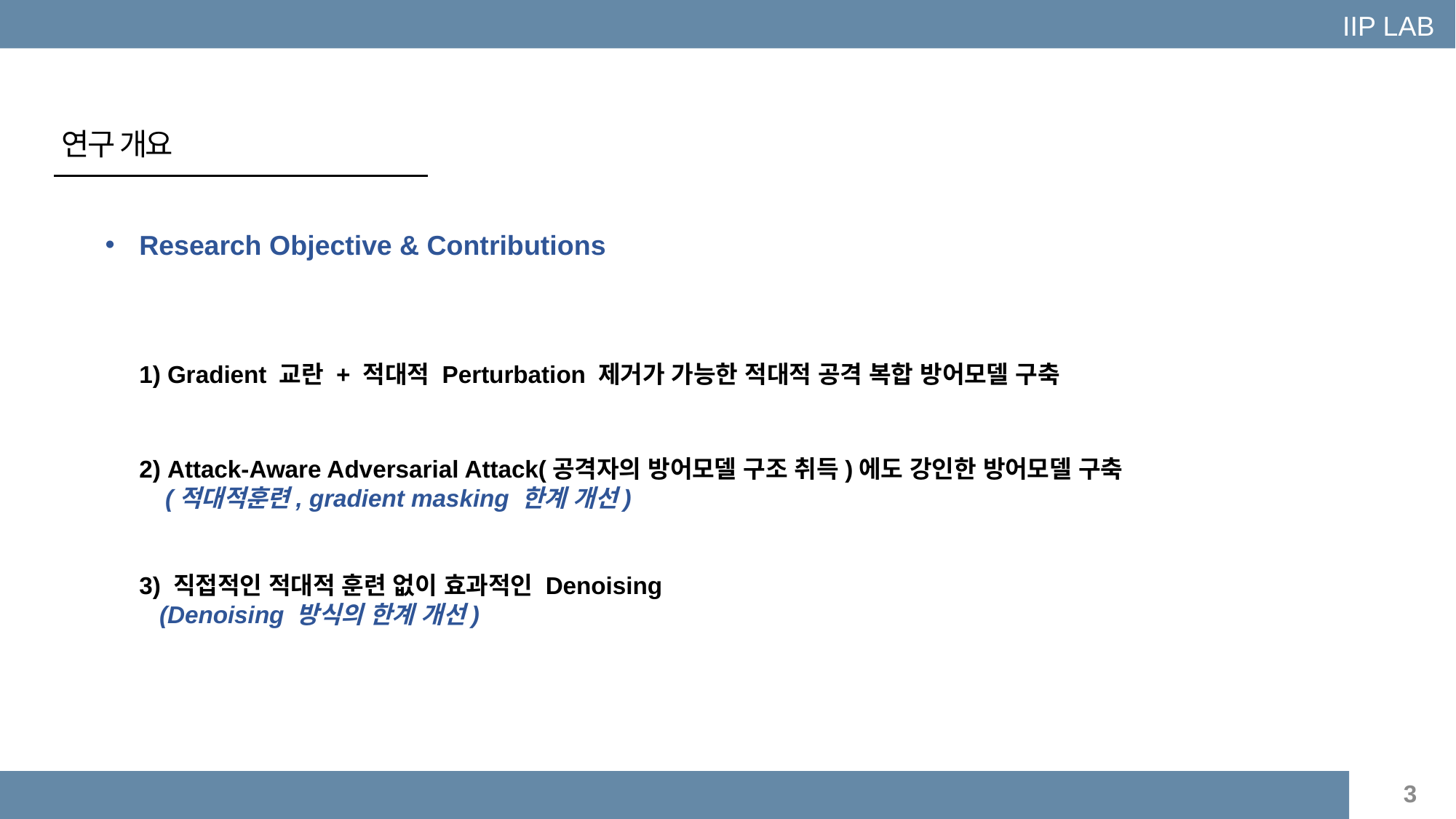

IIP LAB
연구 개요
Research Objective & Contributions
1) Gradient 교란 + 적대적 Perturbation 제거가 가능한 적대적 공격 복합 방어모델 구축
2) Attack-Aware Adversarial Attack(공격자의 방어모델 구조 취득)에도 강인한 방어모델 구축
   (적대적훈련, gradient masking 한계 개선)
3) 직접적인 적대적 훈련 없이 효과적인 Denoising
   (Denoising 방식의 한계 개선)

3